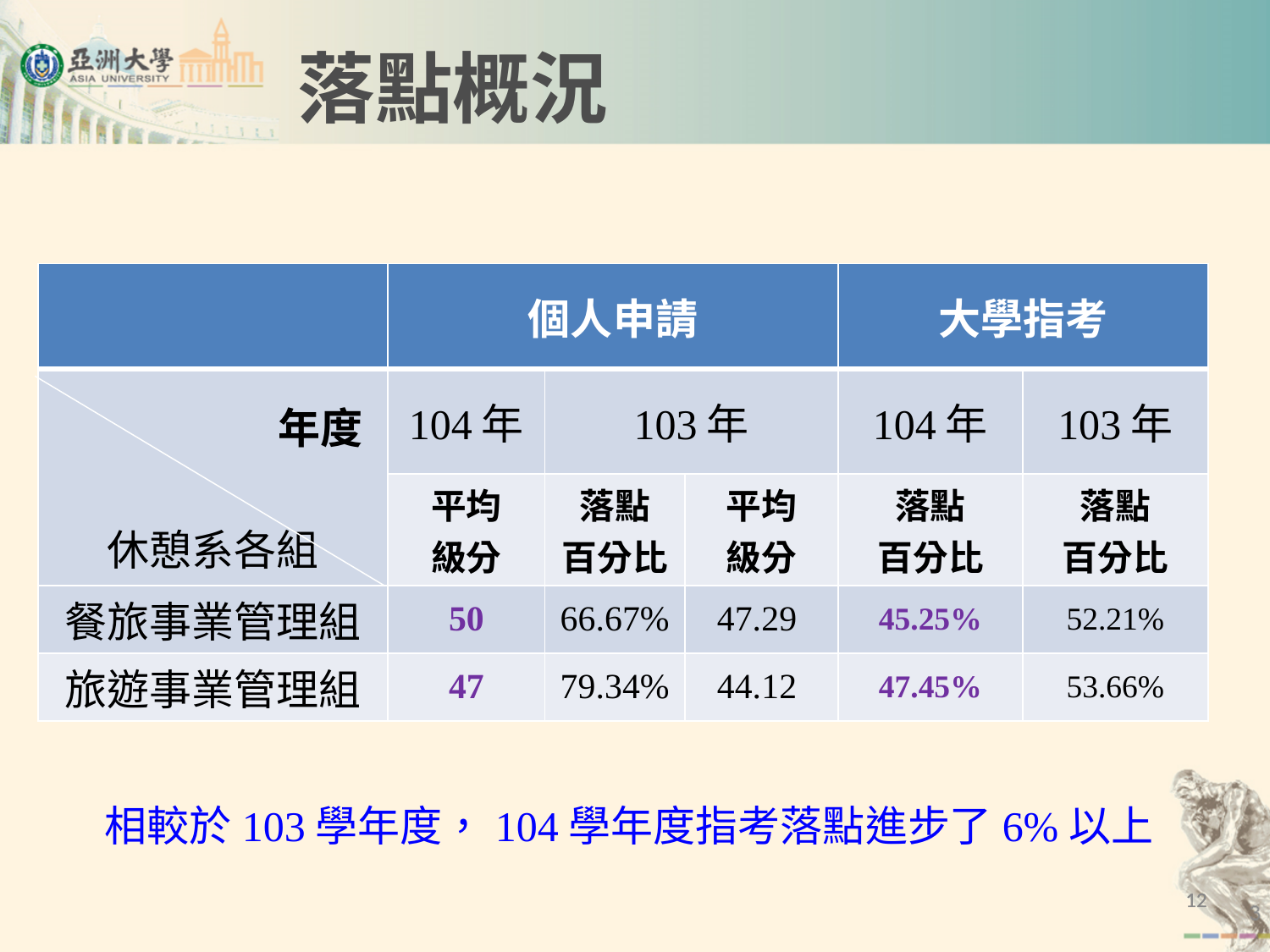

#
落點概況

|  | 個人申請 |  |  | 大學指考 |  |
| --- | --- | --- | --- | --- | --- |
| 休憩系各組 | 104年 | 103年 |  | 104年 | 103年 |
|  | 平均 級分 | 落點 百分比 | 平均 級分 | 落點 百分比 | 落點 百分比 |
| 餐旅事業管理組 | 50 | 66.67% | 47.29 | 45.25% | 52.21% |
| 旅遊事業管理組 | 47 | 79.34% | 44.12 | 47.45% | 53.66% |
年度
相較於103學年度，104學年度指考落點進步了6%以上
12
12